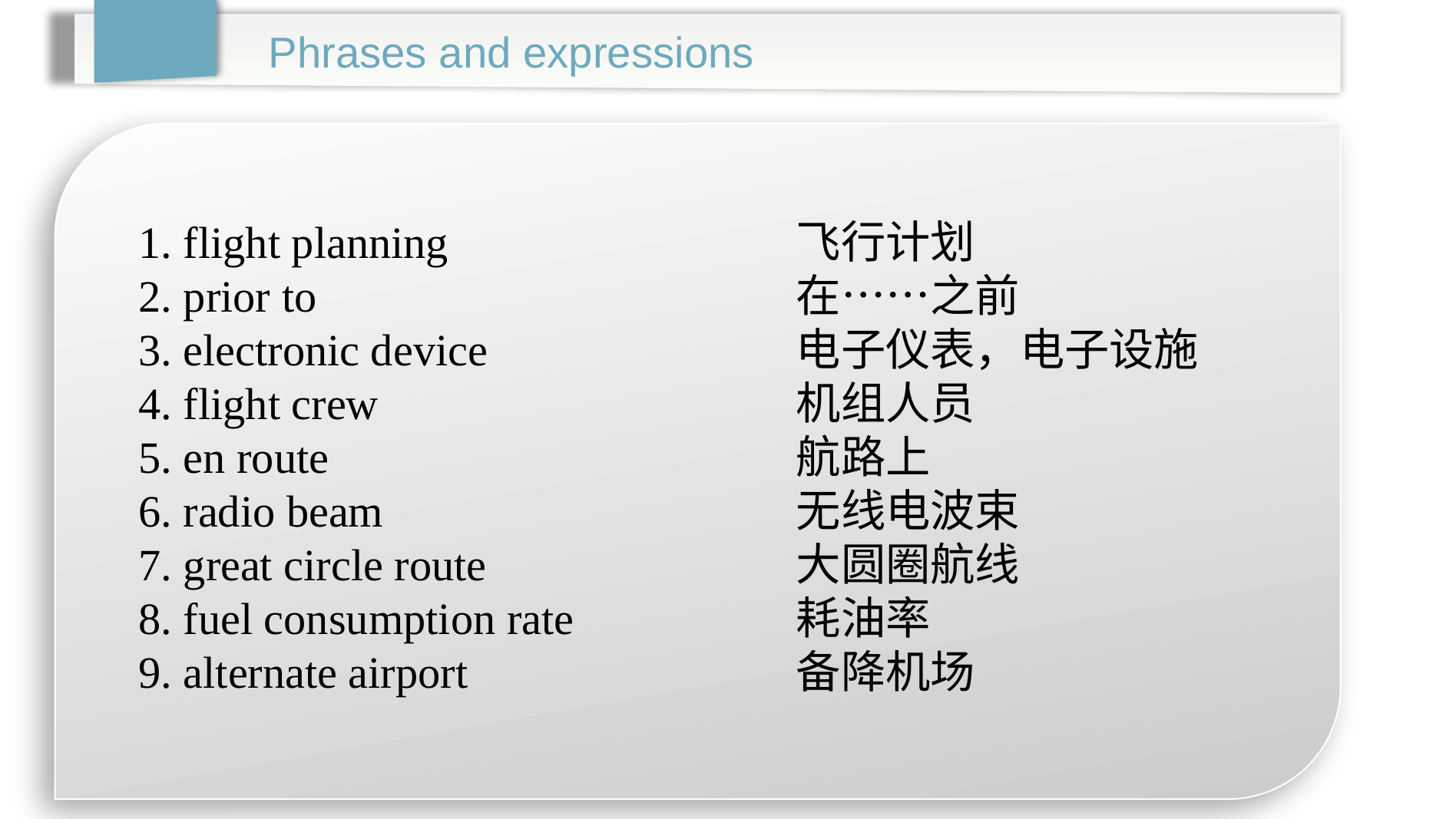

Phrases and expressions

1. flight planning				飞行计划
2. prior to					在……之前
3. electronic device			电子仪表，电子设施
4. flight crew				机组人员
5. en route					航路上
6. radio beam				无线电波束
7. great circle route			大圆圈航线
8. fuel consumption rate		耗油率
9. alternate airport			备降机场